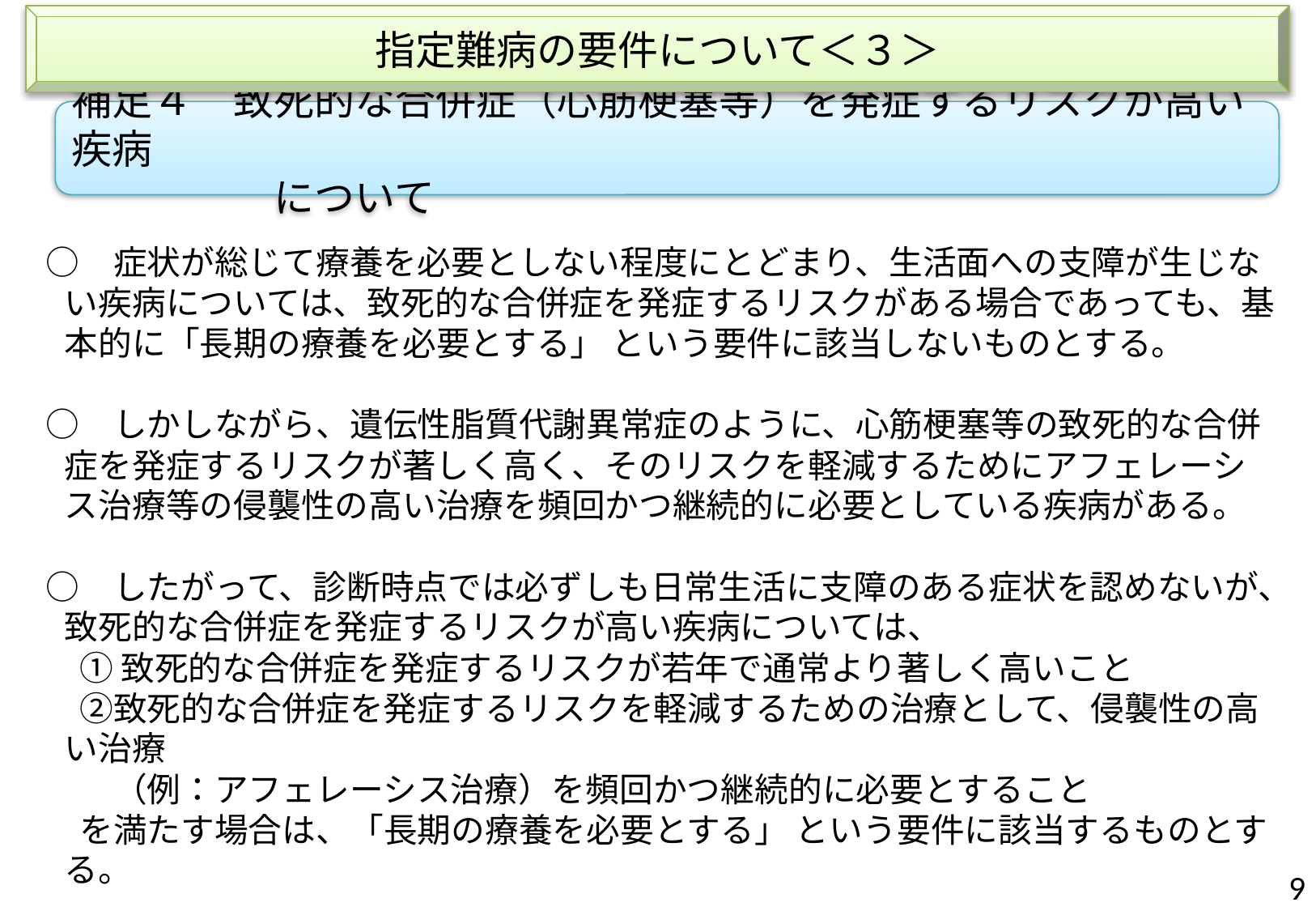

指定難病の要件について＜３＞
補足４　致死的な合併症（心筋梗塞等）を発症するリスクが高い疾病
　　　　　について
　○　症状が総じて療養を必要としない程度にとどまり、生活面への支障が生じない疾病については、致死的な合併症を発症するリスクがある場合であっても、基本的に「長期の療養を必要とする」 という要件に該当しないものとする。

　○　しかしながら、遺伝性脂質代謝異常症のように、心筋梗塞等の致死的な合併症を発症するリスクが著しく高く、そのリスクを軽減するためにアフェレーシス治療等の侵襲性の高い治療を頻回かつ継続的に必要としている疾病がある。

　○　したがって、診断時点では必ずしも日常生活に支障のある症状を認めないが、致死的な合併症を発症するリスクが高い疾病については、
　　① 致死的な合併症を発症するリスクが若年で通常より著しく高いこと
　　②致死的な合併症を発症するリスクを軽減するための治療として、侵襲性の高い治療
　　　（例：アフェレーシス治療）を頻回かつ継続的に必要とすること
　　を満たす場合は、「長期の療養を必要とする」 という要件に該当するものとする。

9